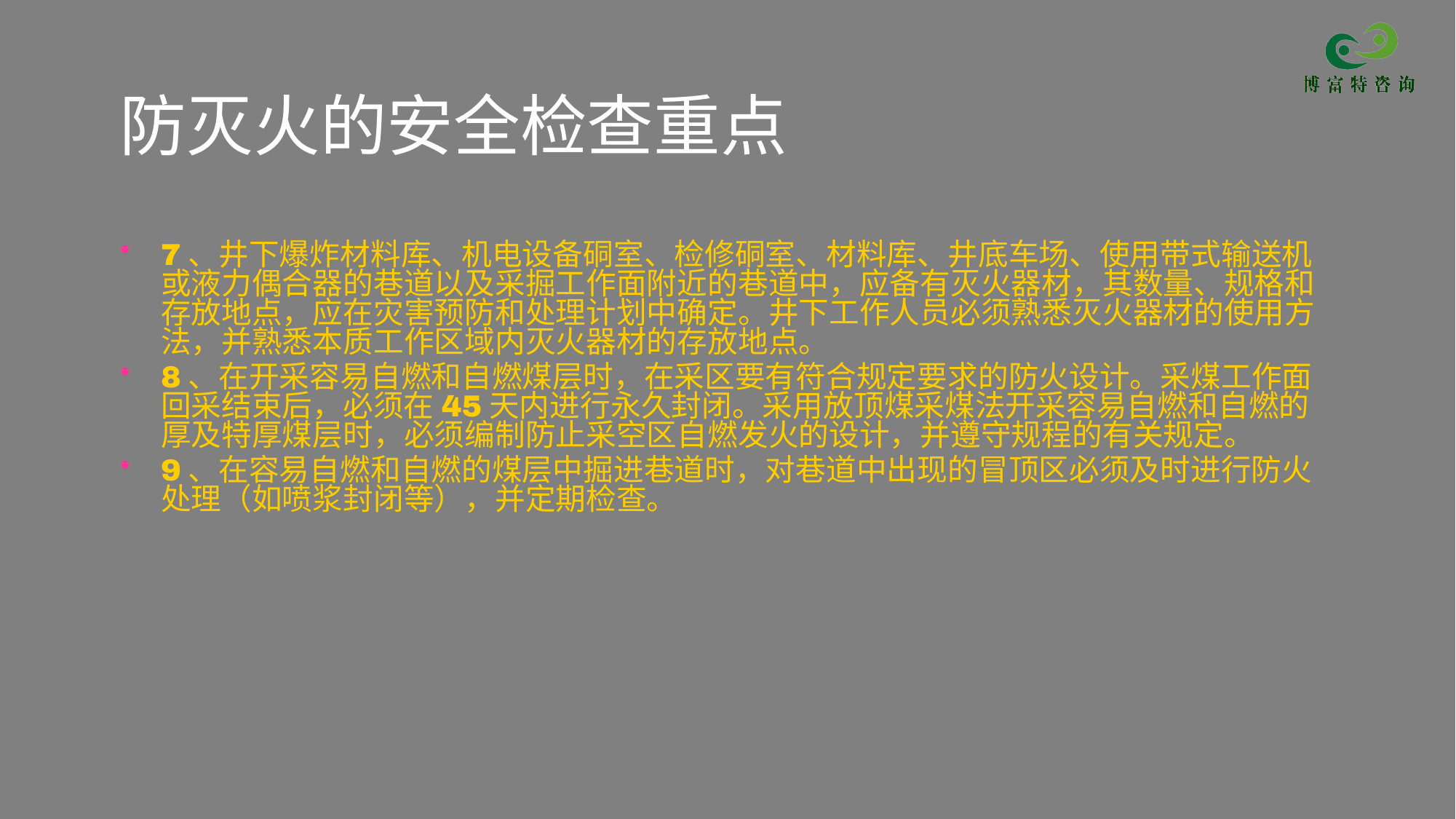

# 防灭火的安全检查重点
7、井下爆炸材料库、机电设备硐室、检修硐室、材料库、井底车场、使用带式输送机或液力偶合器的巷道以及采掘工作面附近的巷道中，应备有灭火器材，其数量、规格和存放地点，应在灾害预防和处理计划中确定。井下工作人员必须熟悉灭火器材的使用方法，并熟悉本质工作区域内灭火器材的存放地点。
8、在开采容易自燃和自燃煤层时，在采区要有符合规定要求的防火设计。采煤工作面回采结束后，必须在45天内进行永久封闭。采用放顶煤采煤法开采容易自燃和自燃的厚及特厚煤层时，必须编制防止采空区自燃发火的设计，并遵守规程的有关规定。
9、在容易自燃和自燃的煤层中掘进巷道时，对巷道中出现的冒顶区必须及时进行防火处理（如喷浆封闭等），并定期检查。